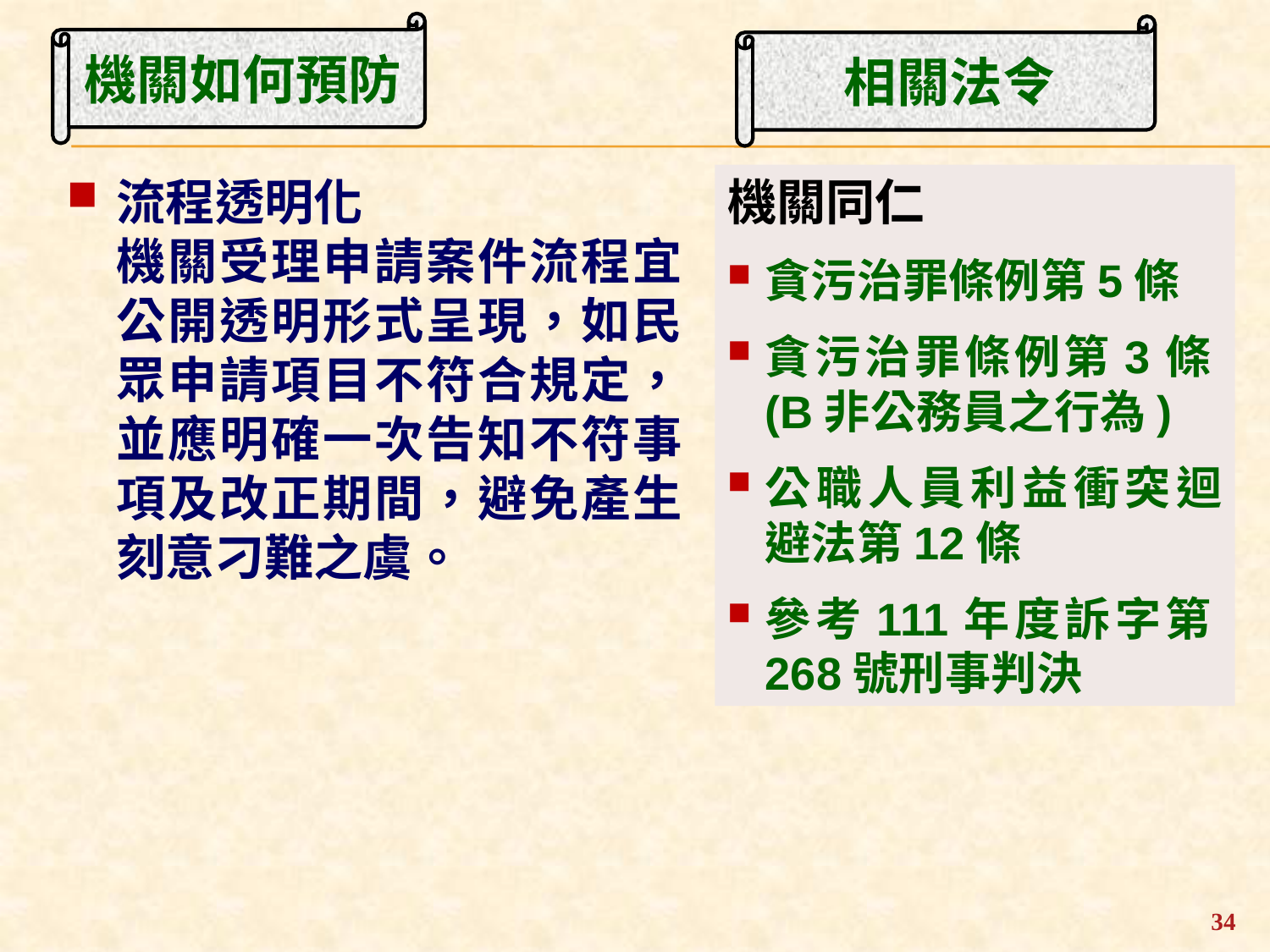

機關如何預防
相關法令
流程透明化
機關受理申請案件流程宜公開透明形式呈現，如民眾申請項目不符合規定，並應明確一次告知不符事項及改正期間，避免產生刻意刁難之虞。
機關同仁
貪污治罪條例第5條
貪污治罪條例第3條(B非公務員之行為)
公職人員利益衝突迴避法第12條
參考111年度訴字第268號刑事判決
34